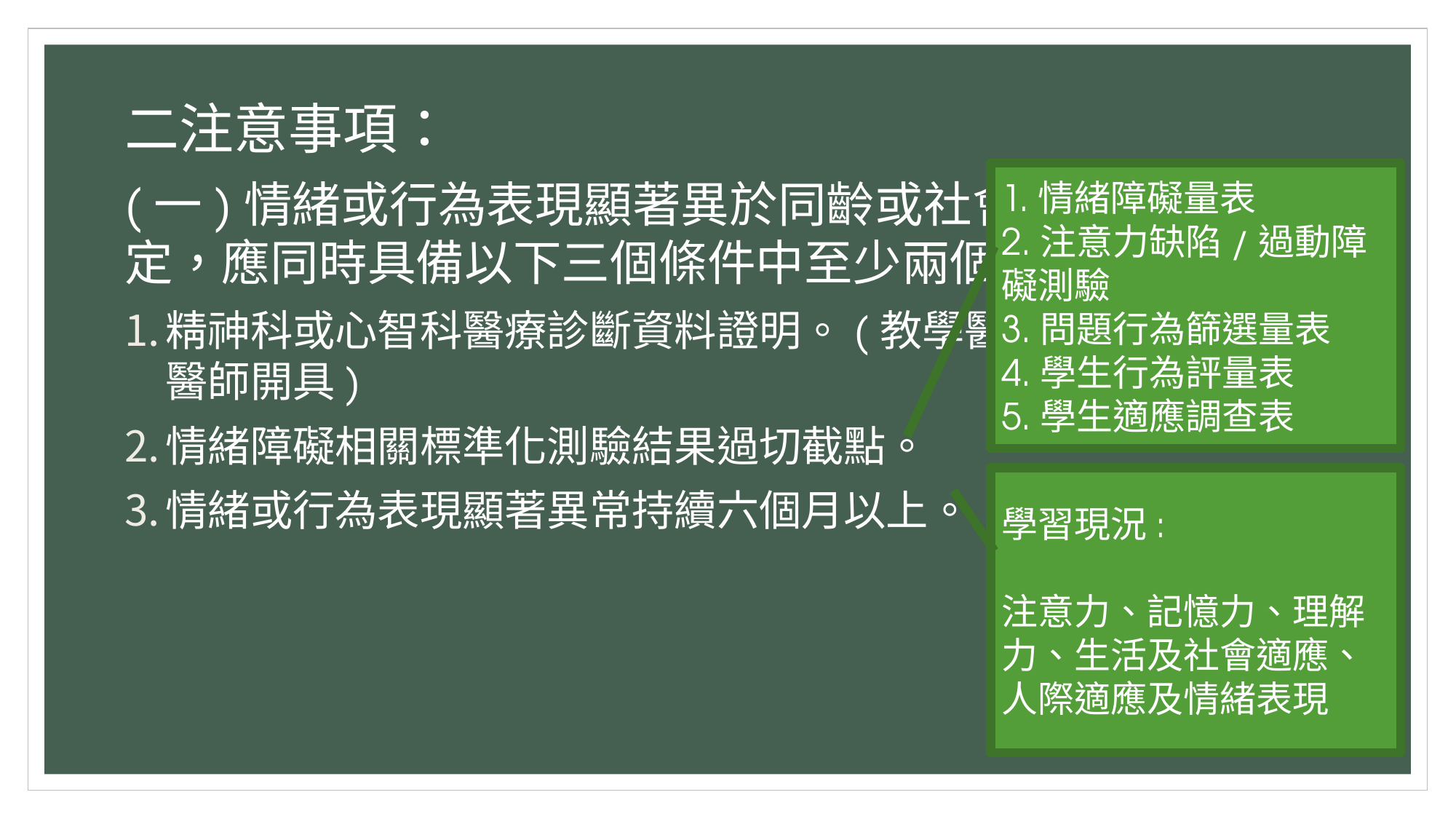

二注意事項：
(一)情緒或行為表現顯著異於同齡或社會文化之常態認定，應同時具備以下三個條件中至少兩個：
精神科或心智科醫療診斷資料證明。(教學醫院等級醫院專科醫師開具)
情緒障礙相關標準化測驗結果過切截點。
情緒或行為表現顯著異常持續六個月以上。

1.情緒障礙量表
2.注意力缺陷/過動障礙測驗
3.問題行為篩選量表
4.學生行為評量表
5.學生適應調查表
學習現況:

注意力、記憶力、理解力、生活及社會適應、人際適應及情緒表現